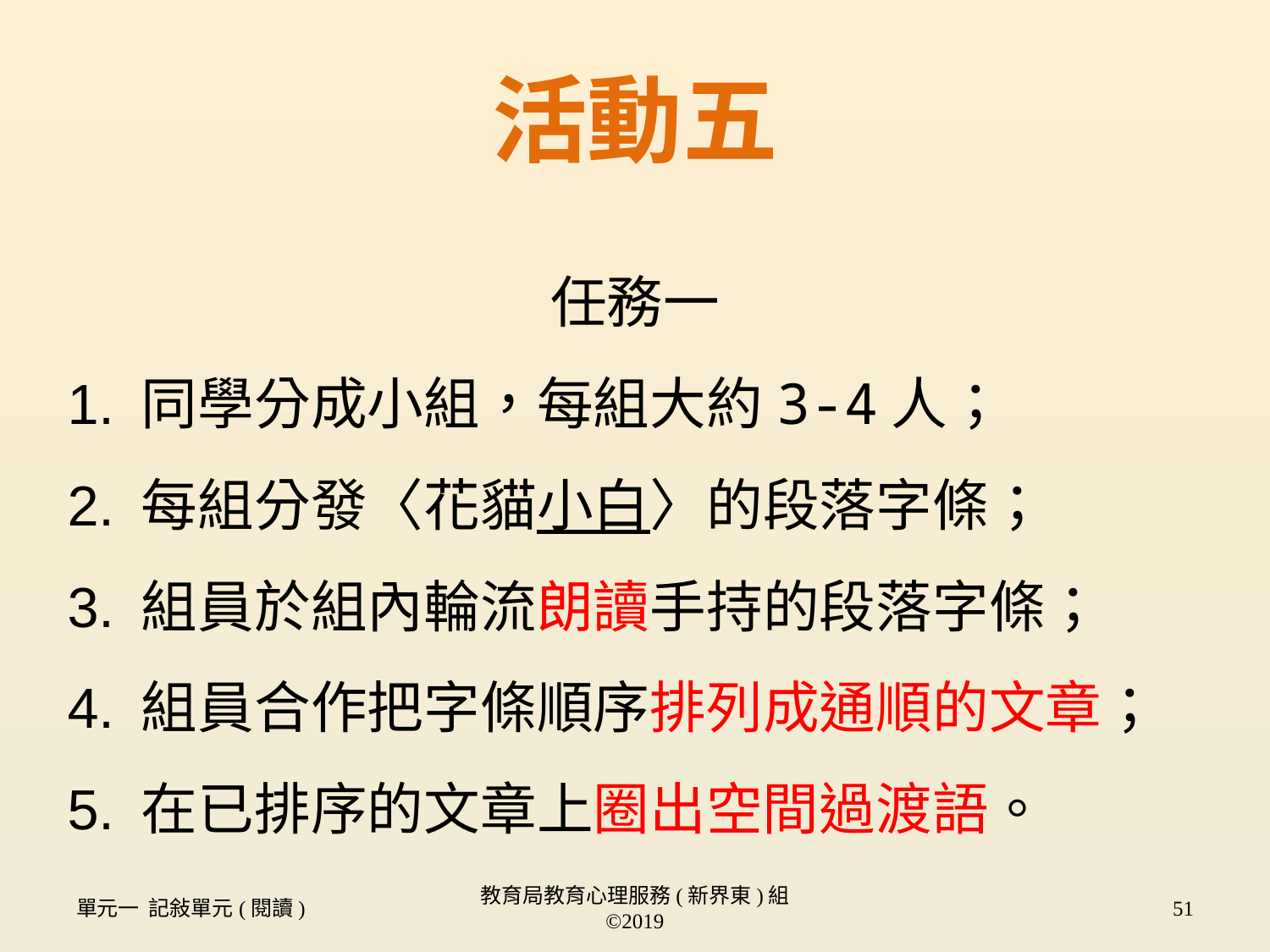

# 活動五
任務一
 同學分成小組，每組大約3-4人；
 每組分發〈花貓小白〉的段落字條；
 組員於組內輪流朗讀手持的段落字條；
 組員合作把字條順序排列成通順的文章；
 在已排序的文章上圈出空間過渡語。
單元一  記敍單元(閱讀)
教育局教育心理服務(新界東)組 ©2019
51